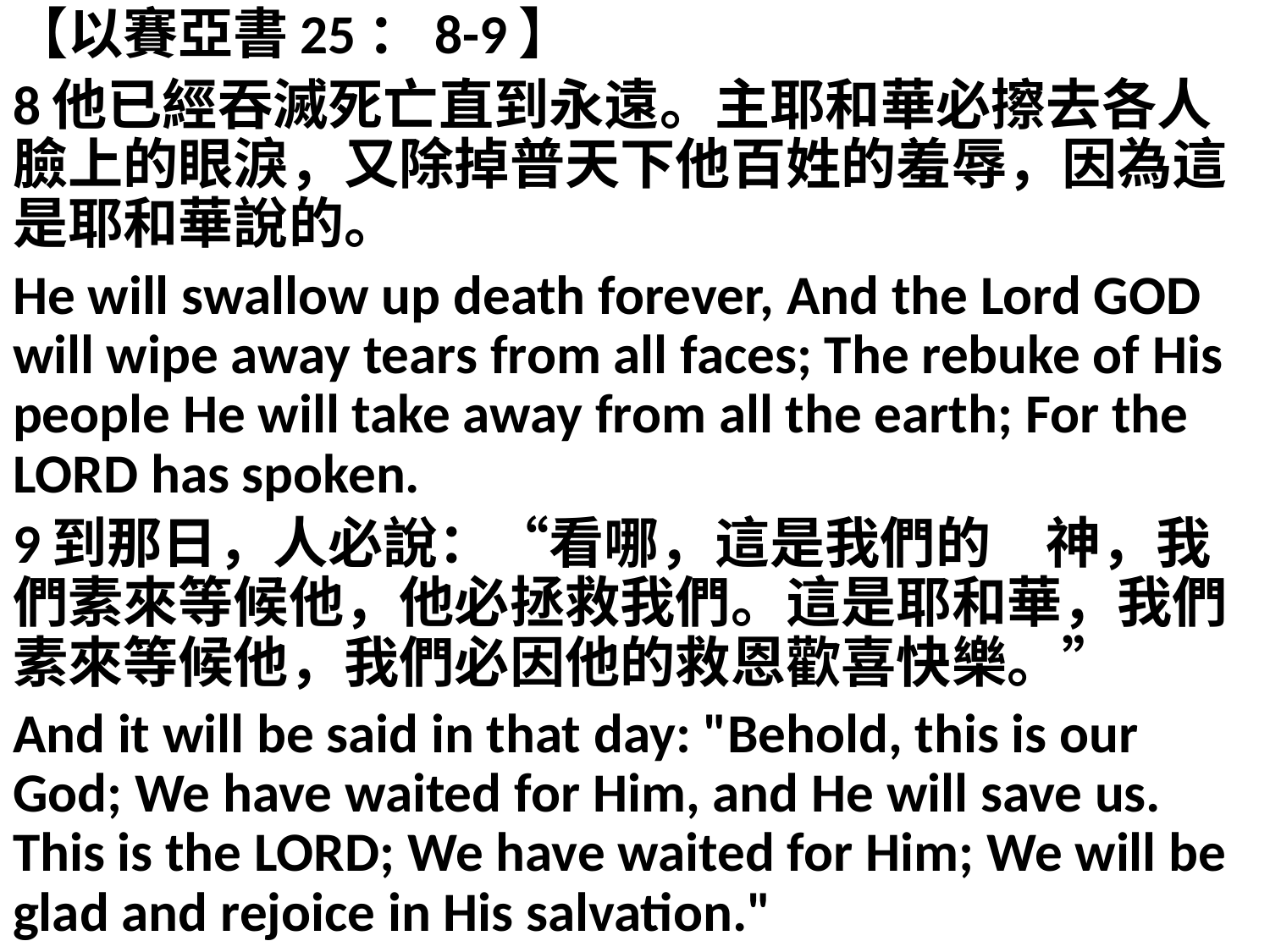

【以賽亞書25：8-9】
8他已經吞滅死亡直到永遠。主耶和華必擦去各人臉上的眼淚，又除掉普天下他百姓的羞辱，因為這是耶和華說的。
He will swallow up death forever, And the Lord GOD will wipe away tears from all faces; The rebuke of His people He will take away from all the earth; For the LORD has spoken.
9到那日，人必說：“看哪，這是我們的　神，我們素來等候他，他必拯救我們。這是耶和華，我們素來等候他，我們必因他的救恩歡喜快樂。”
And it will be said in that day: "Behold, this is our God; We have waited for Him, and He will save us. This is the LORD; We have waited for Him; We will be glad and rejoice in His salvation."